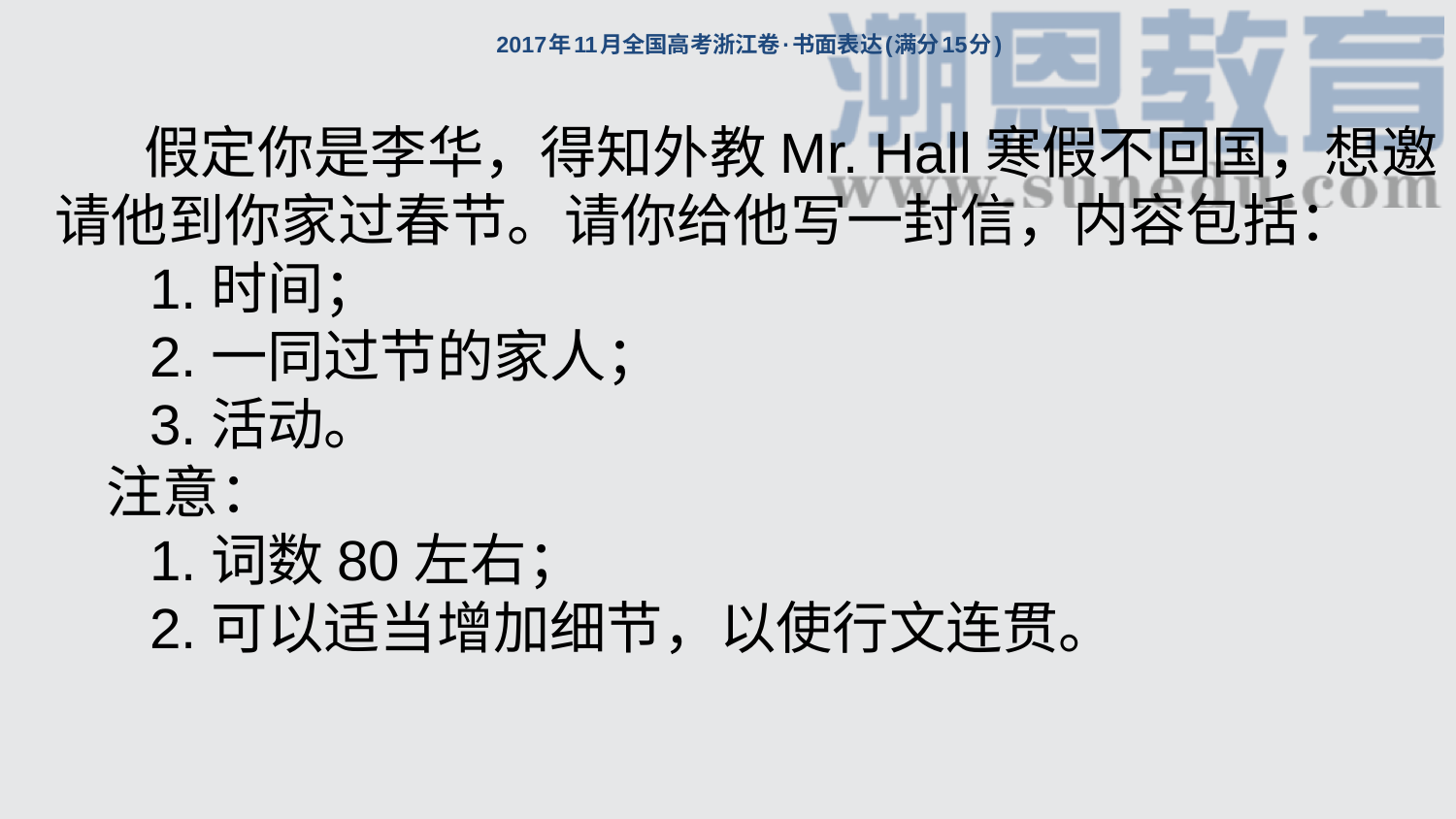

# 2017年11月全国高考浙江卷·书面表达(满分15分)
      假定你是李华，得知外教Mr. Hall寒假不回国，想邀请他到你家过春节。请你给他写一封信，内容包括：
      1.时间；
      2.一同过节的家人；
      3.活动。
   注意：
      1.词数80左右；
      2.可以适当增加细节，以使行文连贯。